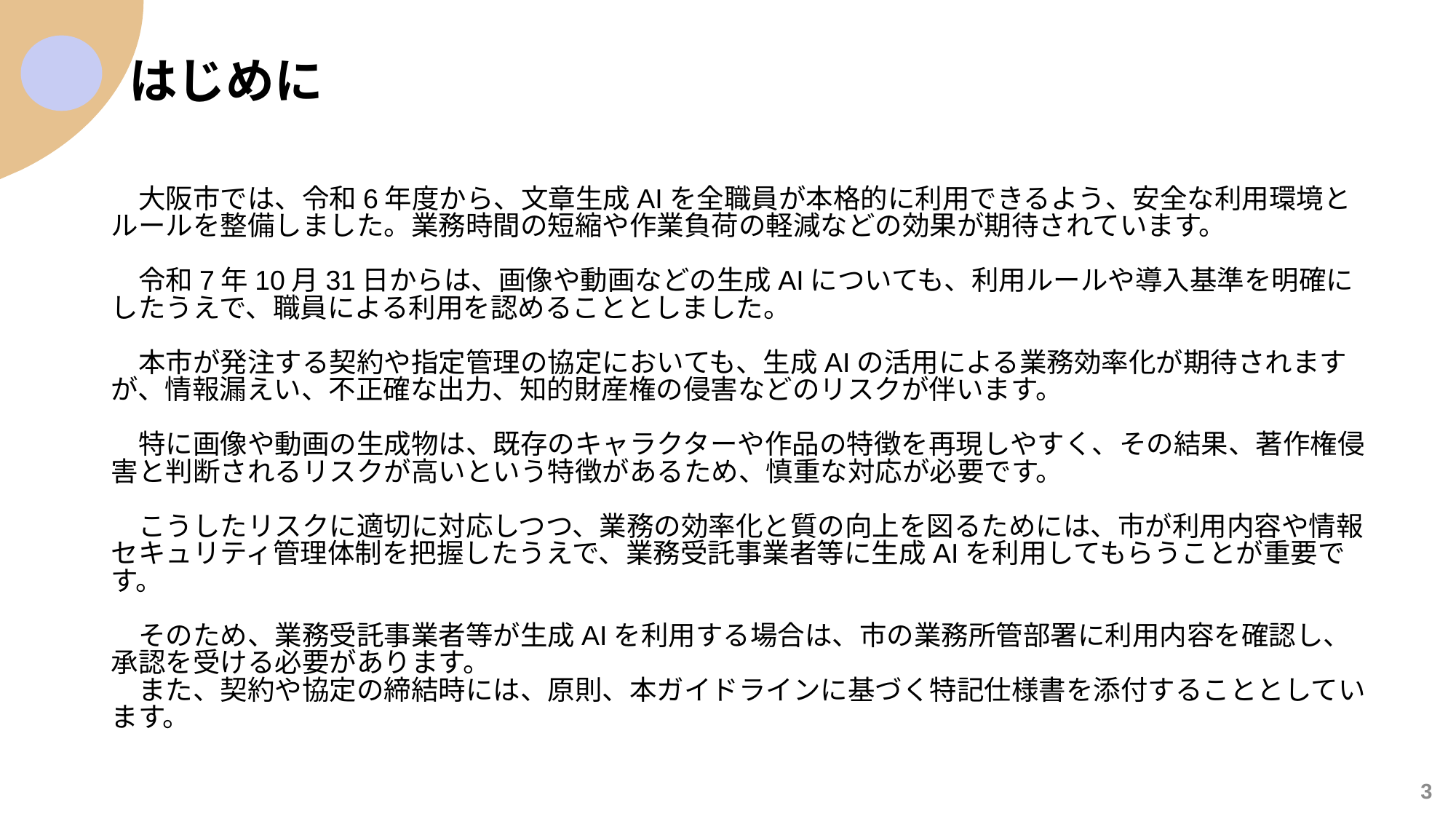

はじめに
　大阪市では、令和6年度から、文章生成AIを全職員が本格的に利用できるよう、安全な利用環境とルールを整備しました。業務時間の短縮や作業負荷の軽減などの効果が期待されています。

　令和7年10月31日からは、画像や動画などの生成AIについても、利用ルールや導入基準を明確にしたうえで、職員による利用を認めることとしました。

　本市が発注する契約や指定管理の協定においても、生成AIの活用による業務効率化が期待されますが、情報漏えい、不正確な出力、知的財産権の侵害などのリスクが伴います。

　特に画像や動画の生成物は、既存のキャラクターや作品の特徴を再現しやすく、その結果、著作権侵害と判断されるリスクが高いという特徴があるため、慎重な対応が必要です。

　こうしたリスクに適切に対応しつつ、業務の効率化と質の向上を図るためには、市が利用内容や情報セキュリティ管理体制を把握したうえで、業務受託事業者等に生成AIを利用してもらうことが重要です。

　そのため、業務受託事業者等が生成AIを利用する場合は、市の業務所管部署に利用内容を確認し、承認を受ける必要があります。
　また、契約や協定の締結時には、原則、本ガイドラインに基づく特記仕様書を添付することとしています。

3